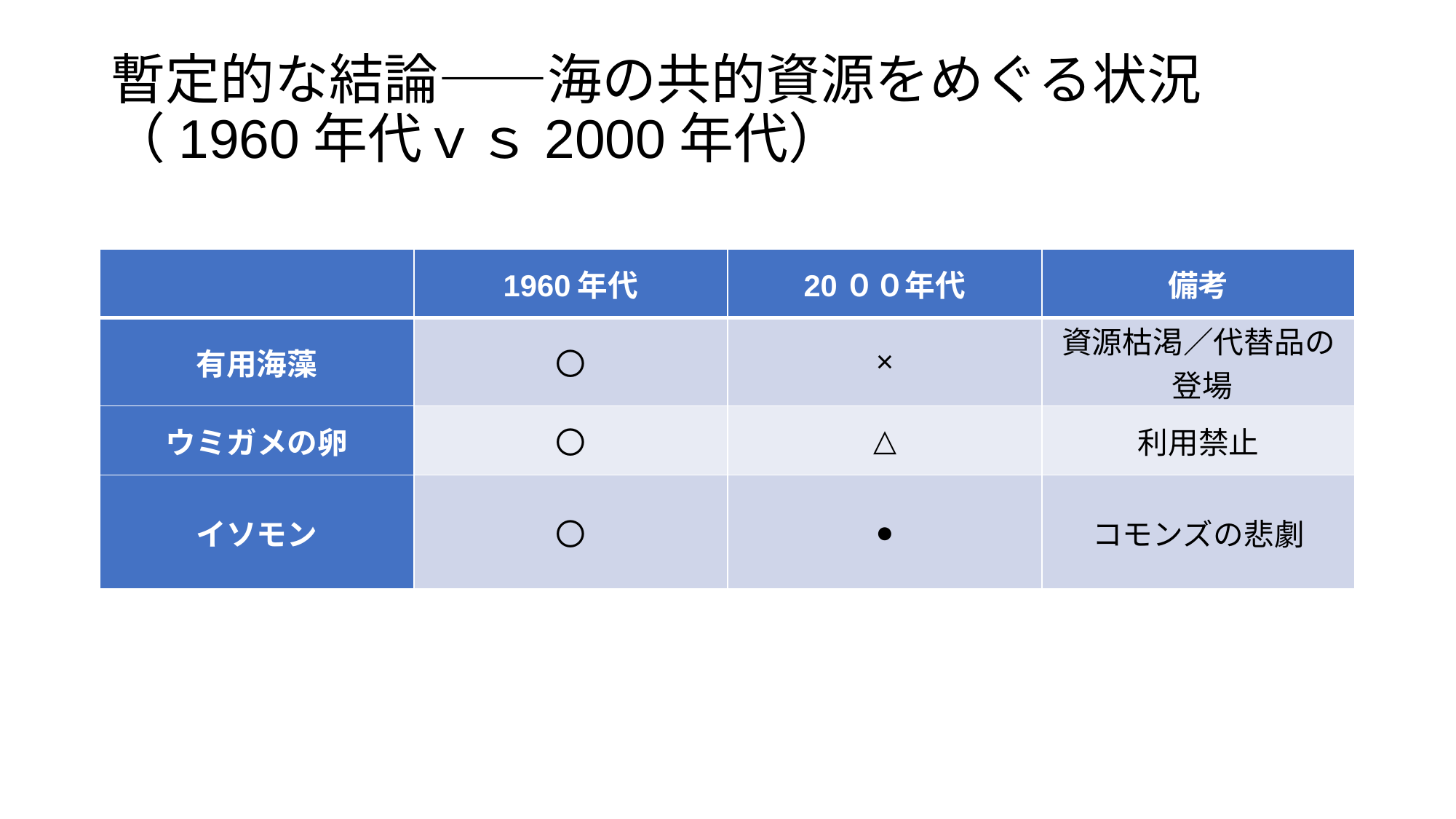

# 暫定的な結論――海の共的資源をめぐる状況 （1960年代ｖｓ2000年代）
|  | 1960年代 | 20００年代 | 備考 |
| --- | --- | --- | --- |
| 有用海藻 | 〇 | × | 資源枯渇／代替品の登場 |
| ウミガメの卵 | 〇 | △ | 利用禁止 |
| イソモン | 〇 | ● | コモンズの悲劇 |